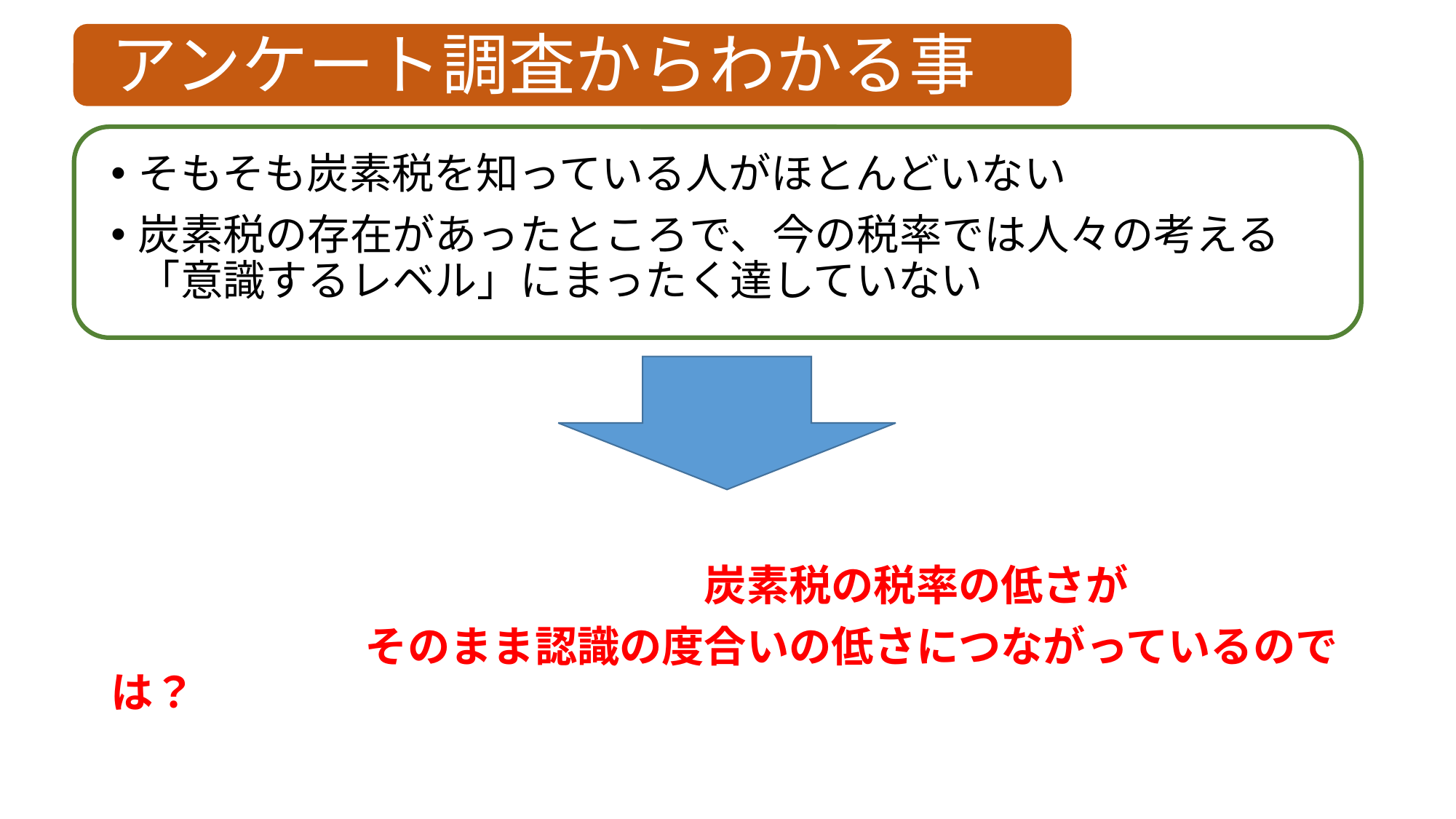

# アンケート調査からわかる事

そもそも炭素税を知っている人がほとんどいない
炭素税の存在があったところで、今の税率では人々の考える「意識するレベル」にまったく達していない

　　　　　　　　　　　　　　炭素税の税率の低さが
　　　　　　そのまま認識の度合いの低さにつながっているのでは？